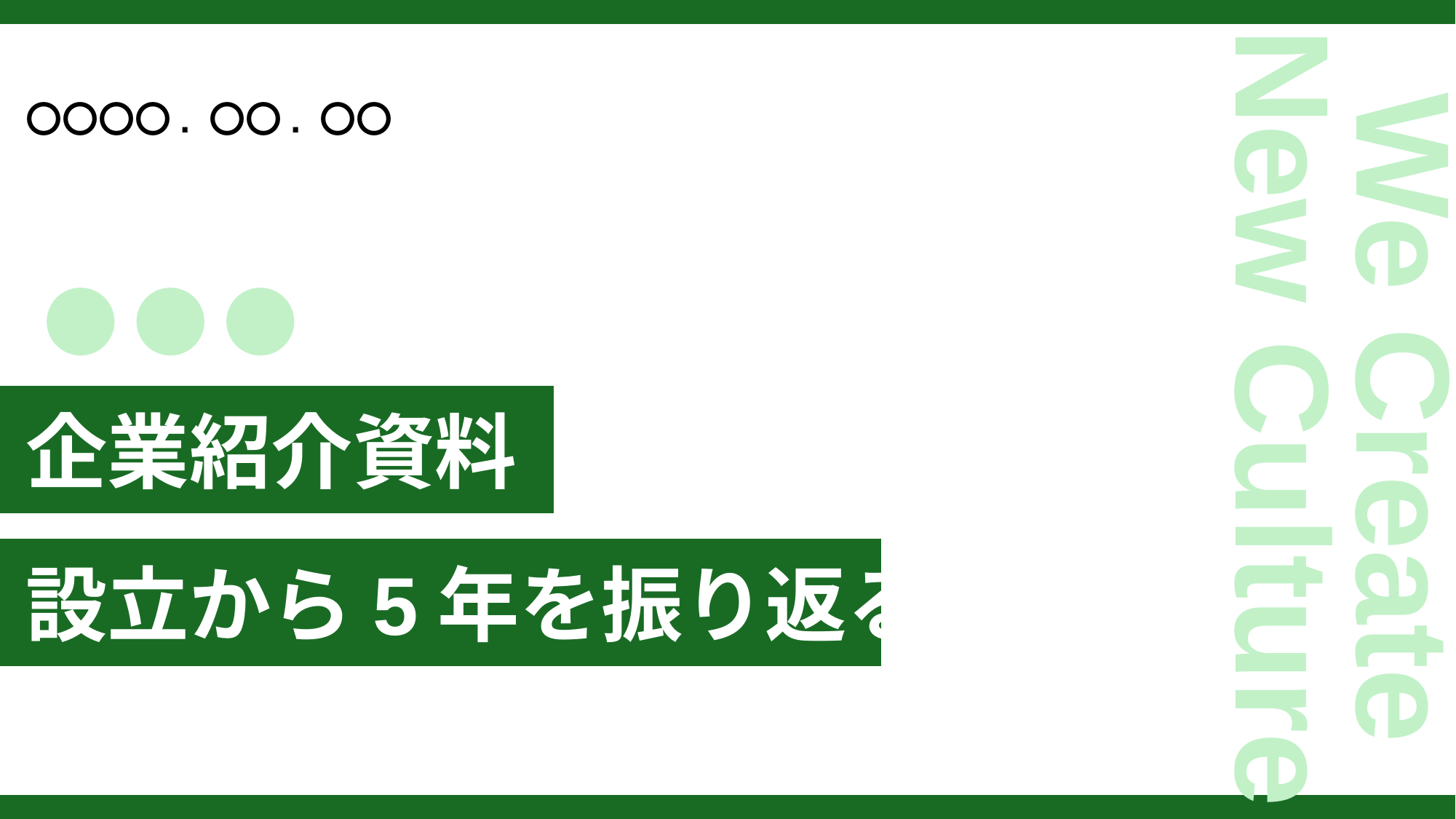

〇〇〇〇. 〇〇. 〇〇
企業紹介資料
設立から5年を振り返る
We Create
New Culture